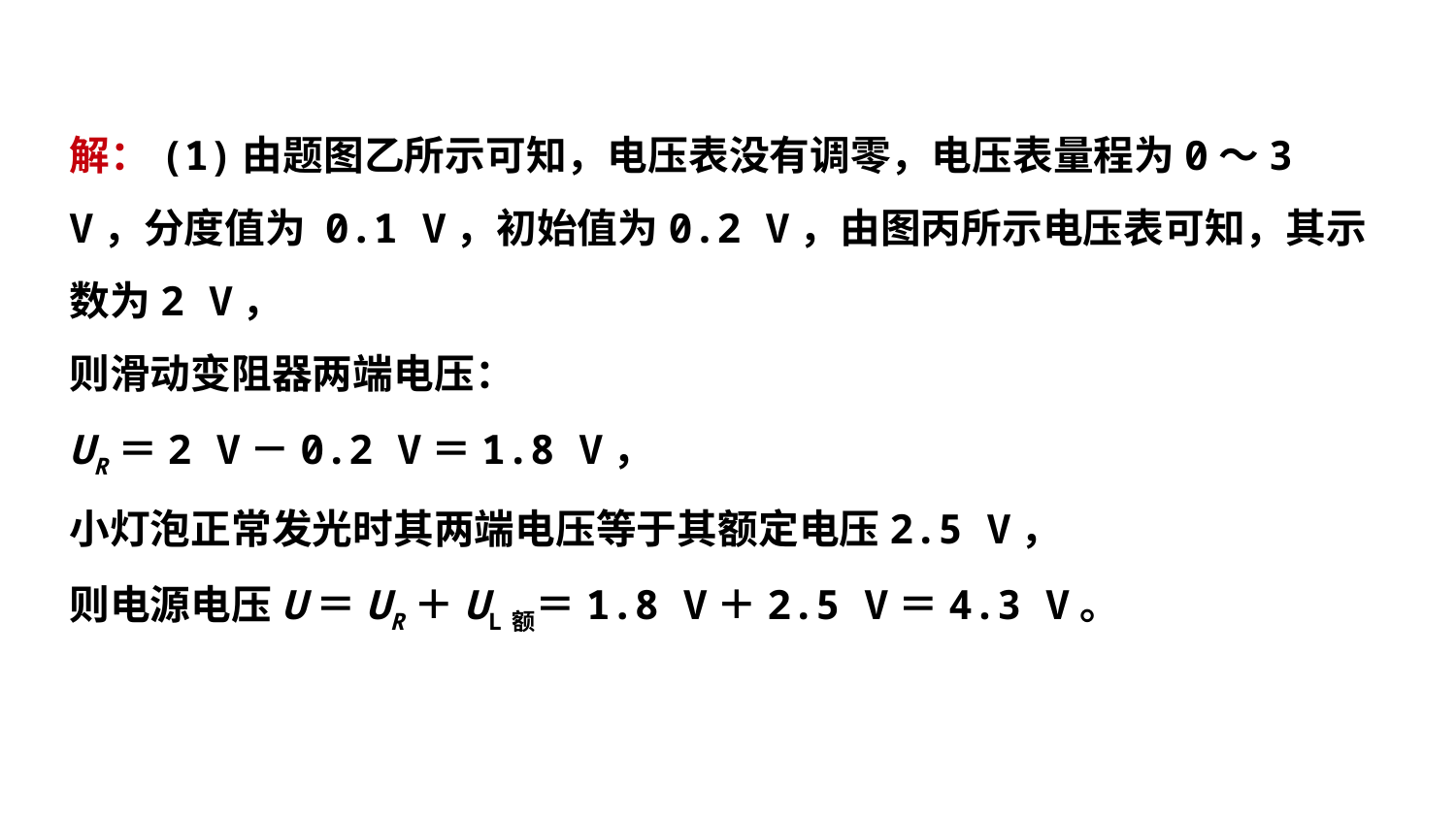

解：(1)由题图乙所示可知，电压表没有调零，电压表量程为0～3 V，分度值为 0.1 V，初始值为0.2 V，由图丙所示电压表可知，其示数为2 V，
则滑动变阻器两端电压：
UR＝2 V－0.2 V＝1.8 V，
小灯泡正常发光时其两端电压等于其额定电压2.5 V，
则电源电压U＝UR＋UL额＝1.8 V＋2.5 V＝4.3 V。